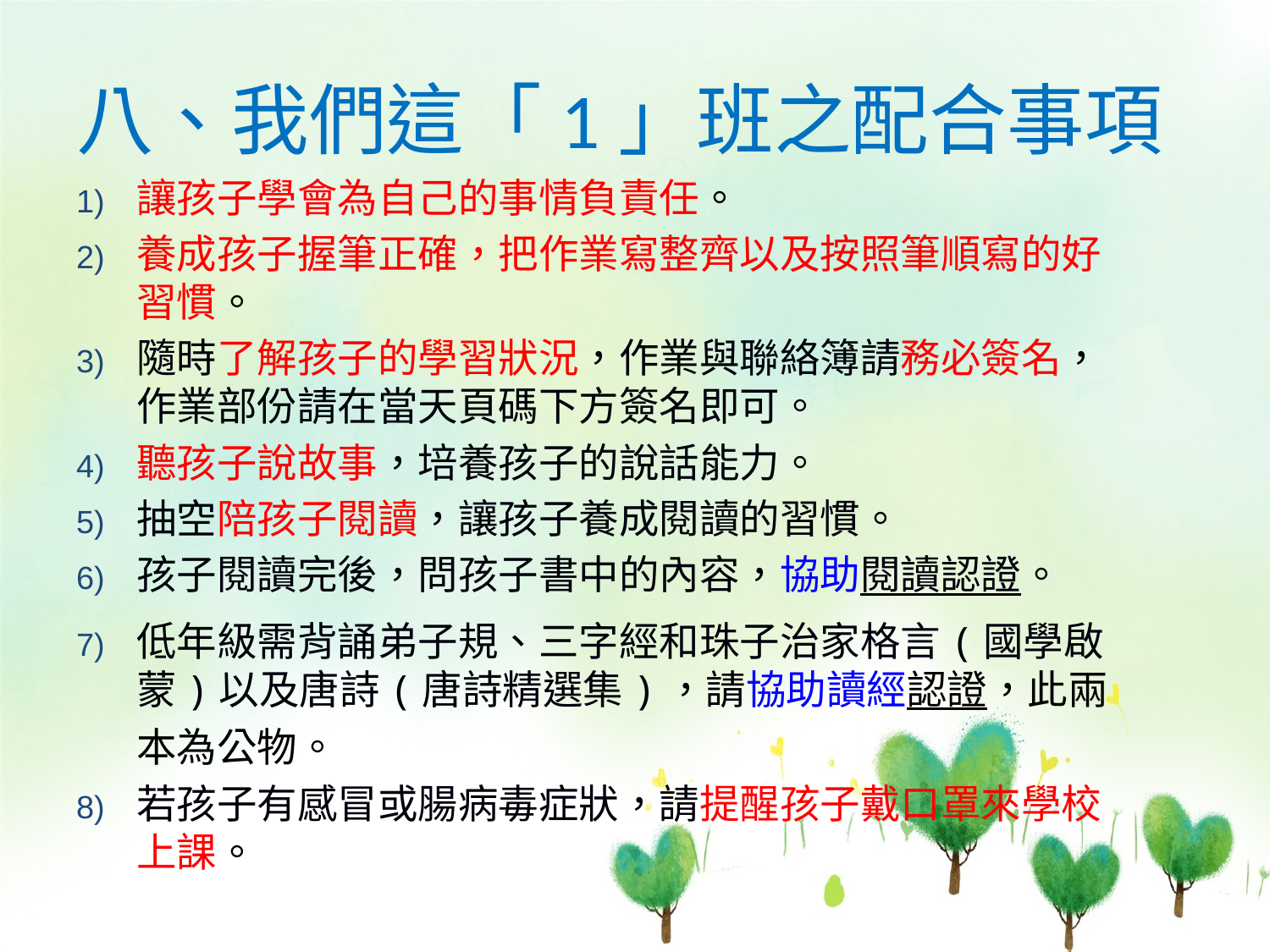

# 八、我們這「1」班之配合事項
讓孩子學會為自己的事情負責任。
養成孩子握筆正確，把作業寫整齊以及按照筆順寫的好習慣。
隨時了解孩子的學習狀況，作業與聯絡簿請務必簽名，作業部份請在當天頁碼下方簽名即可。
聽孩子說故事，培養孩子的說話能力。
抽空陪孩子閱讀，讓孩子養成閱讀的習慣。
孩子閱讀完後，問孩子書中的內容，協助閱讀認證。
低年級需背誦弟子規、三字經和珠子治家格言(國學啟蒙)以及唐詩(唐詩精選集)，請協助讀經認證，此兩本為公物。
若孩子有感冒或腸病毒症狀，請提醒孩子戴口罩來學校上課。